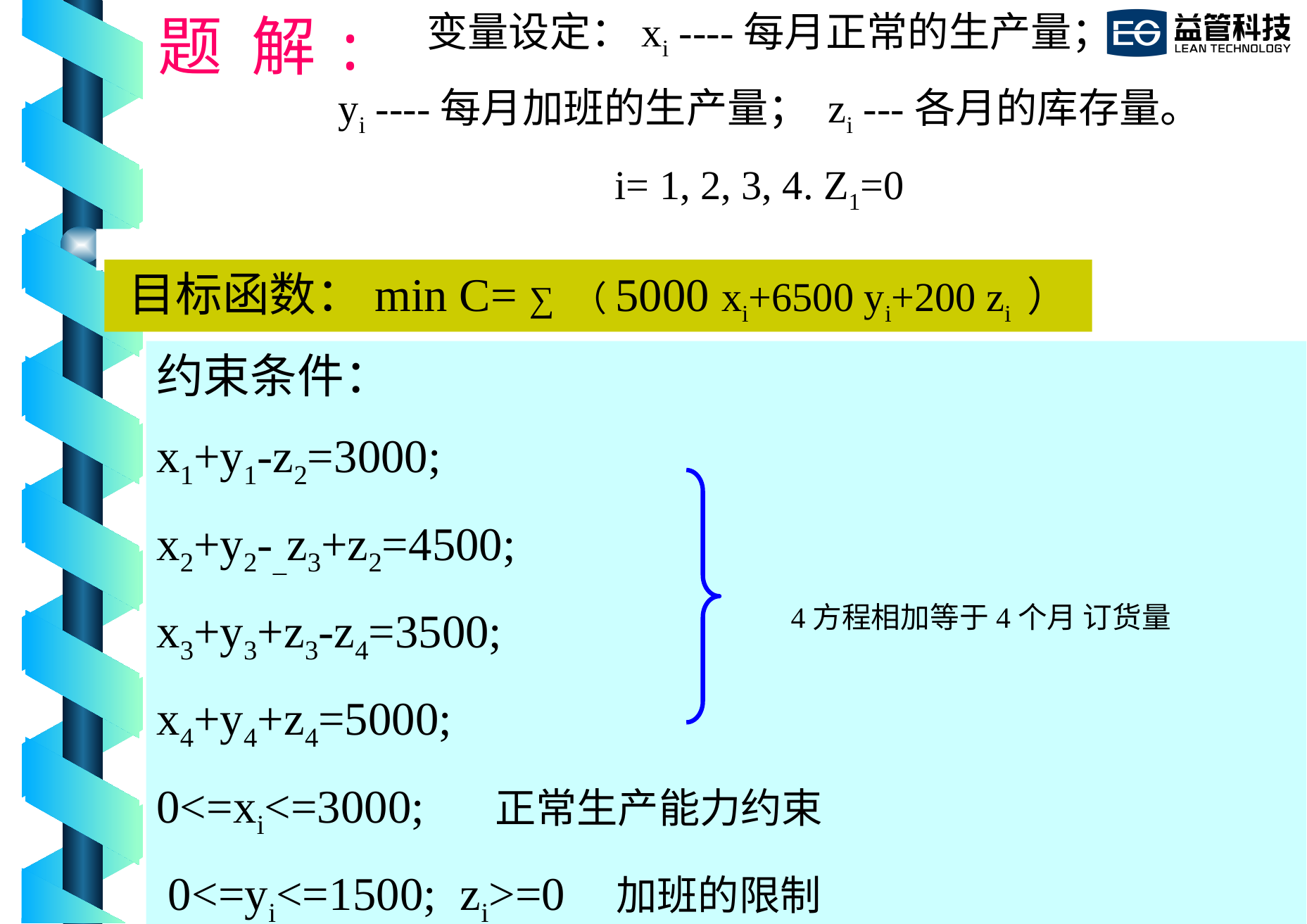

题  解:
变量设定：xi ----每月正常的生产量；
yi ----每月加班的生产量； zi ---各月的库存量。
i= 1, 2, 3, 4. Z1=0
目标函数：min C= ∑ （5000 xi+6500 yi+200 zi ）
约束条件：
x1+y1-z2=3000;
x2+y2-_z3+z2=4500;
x3+y3+z3-z4=3500;
x4+y4+z4=5000;
0<=xi<=3000;     正常生产能力约束
 0<=yi<=1500;  zi>=0    加班的限制

4方程相加等于4个月 订货量